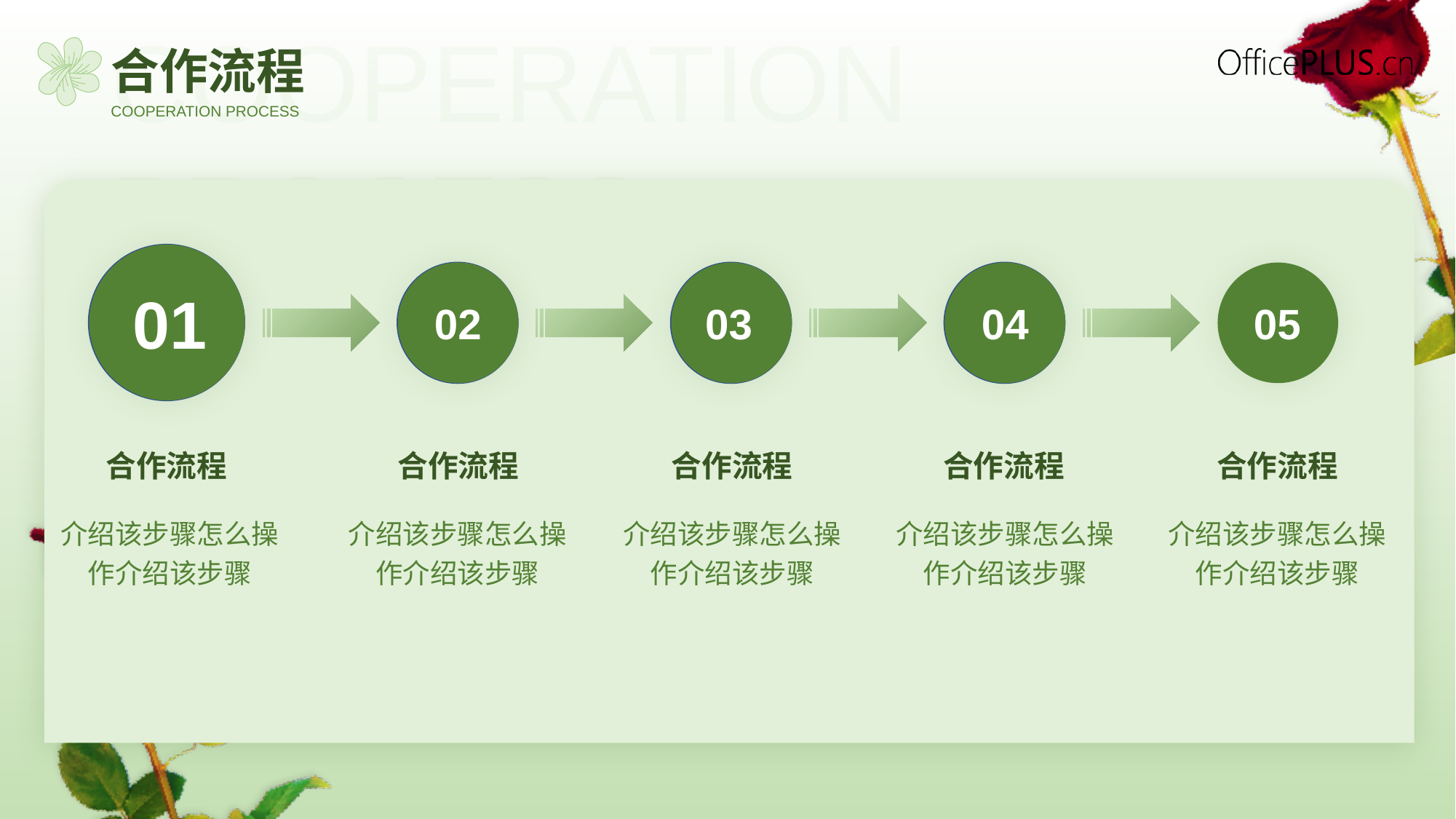

COOPERATION PROCESS

# 合作流程
COOPERATION PROCESS

01
02
03
04
05

合作流程
合作流程
合作流程
合作流程
合作流程
介绍该步骤怎么操作介绍该步骤

介绍该步骤怎么操作介绍该步骤

介绍该步骤怎么操作介绍该步骤

介绍该步骤怎么操作介绍该步骤

介绍该步骤怎么操作介绍该步骤